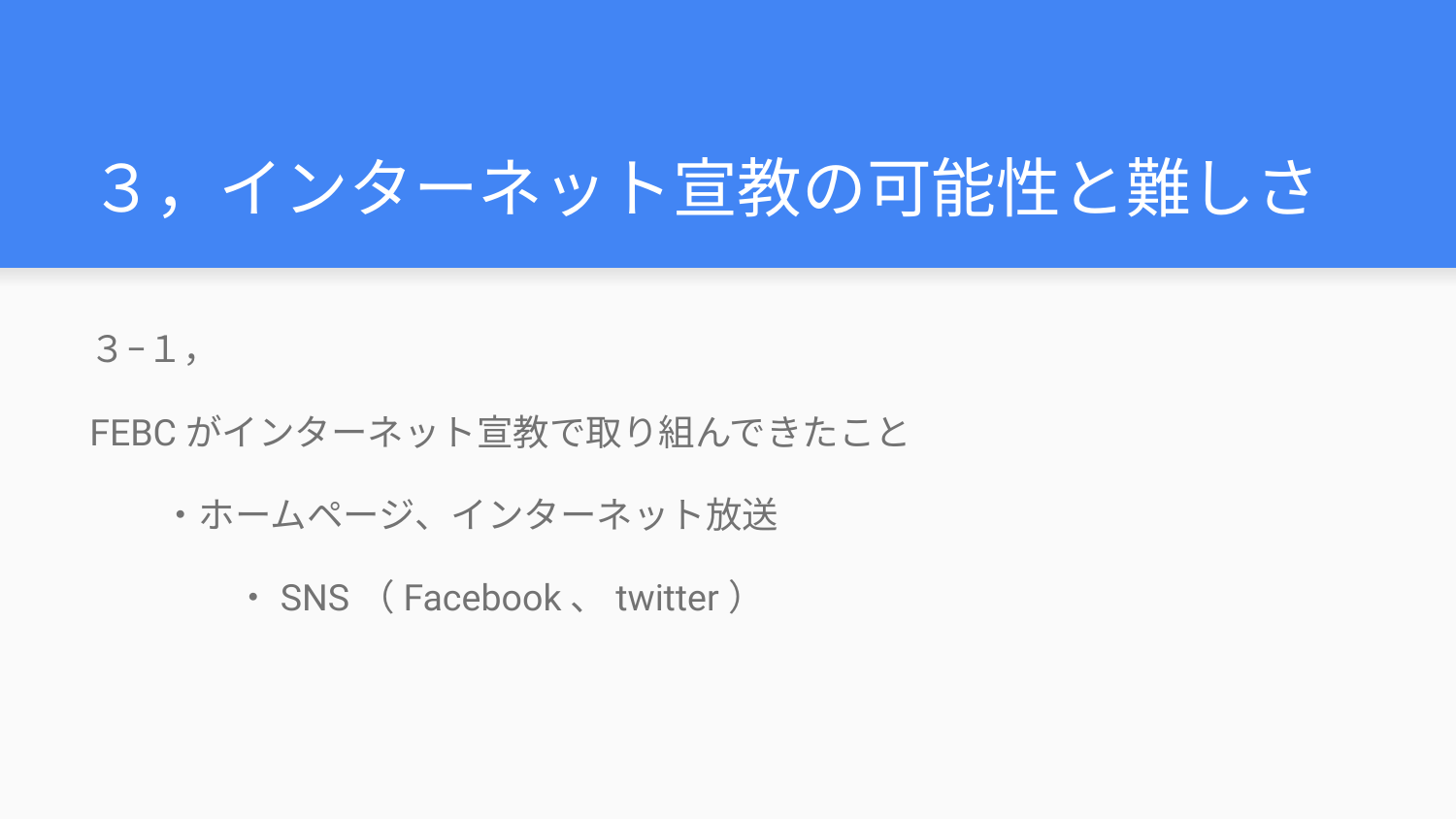

# ３，インターネット宣教の可能性と難しさ
３−１，
FEBCがインターネット宣教で取り組んできたこと
・ホームページ、インターネット放送
	・SNS（Facebook、twitter）